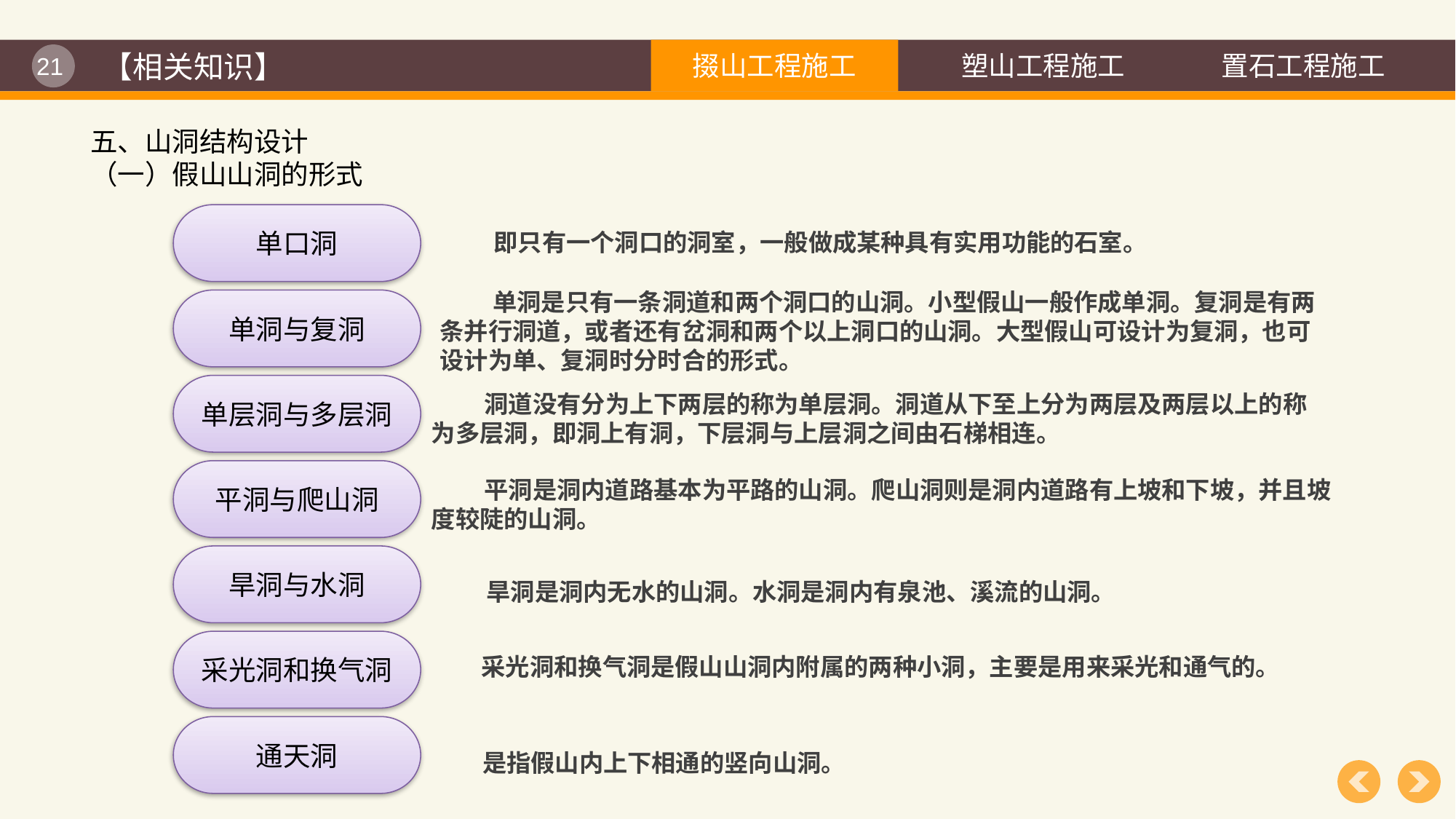

【相关知识】
五、山洞结构设计
（一）假山山洞的形式
单口洞
即只有一个洞口的洞室，一般做成某种具有实用功能的石室。
单洞是只有一条洞道和两个洞口的山洞。小型假山一般作成单洞。复洞是有两条并行洞道，或者还有岔洞和两个以上洞口的山洞。大型假山可设计为复洞，也可设计为单、复洞时分时合的形式。
单洞与复洞
单层洞与多层洞
洞道没有分为上下两层的称为单层洞。洞道从下至上分为两层及两层以上的称为多层洞，即洞上有洞，下层洞与上层洞之间由石梯相连。
平洞与爬山洞
平洞是洞内道路基本为平路的山洞。爬山洞则是洞内道路有上坡和下坡，并且坡度较陡的山洞。
旱洞与水洞
旱洞是洞内无水的山洞。水洞是洞内有泉池、溪流的山洞。
采光洞和换气洞
采光洞和换气洞是假山山洞内附属的两种小洞，主要是用来采光和通气的。
通天洞
是指假山内上下相通的竖向山洞。